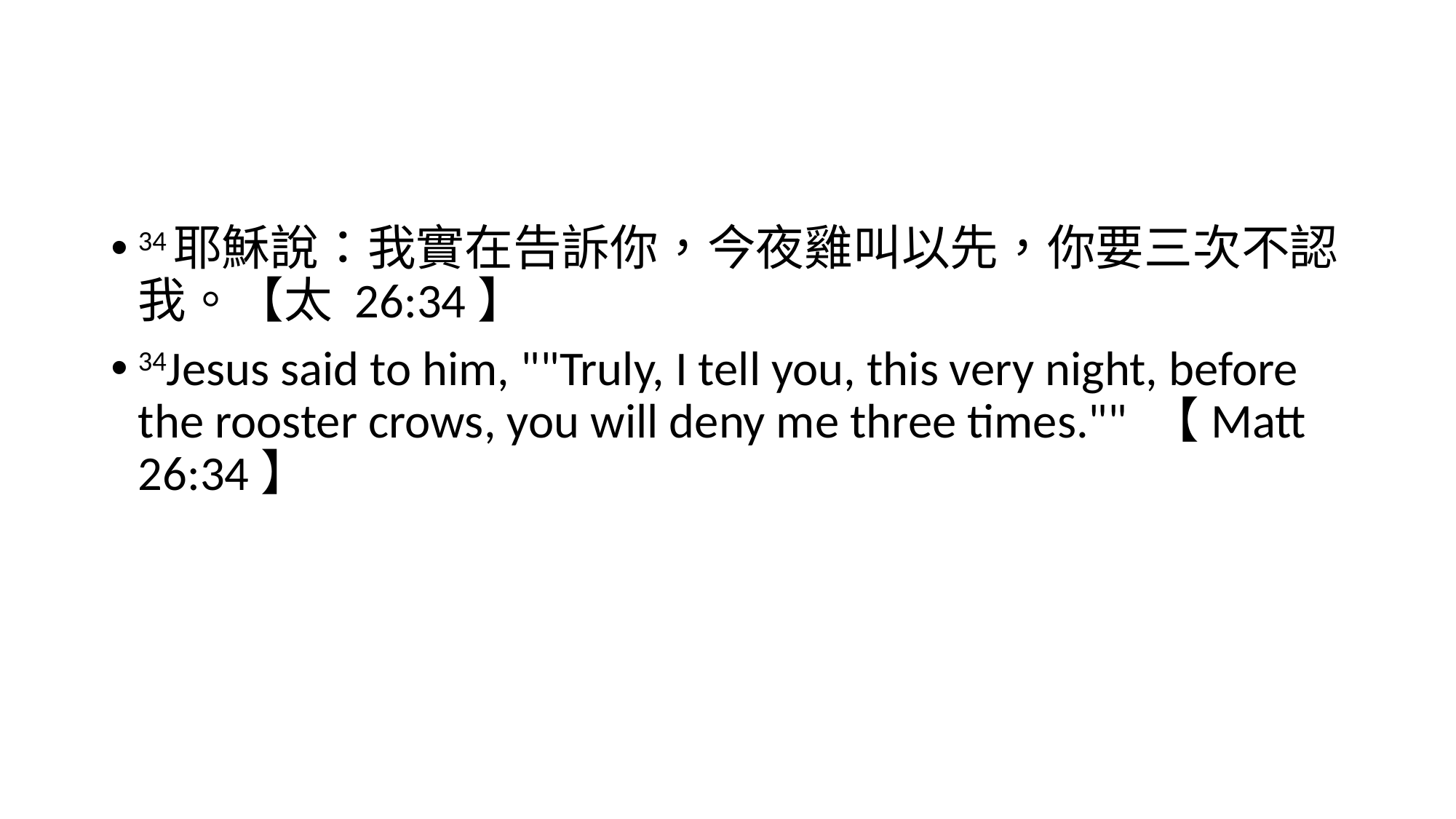

#
34耶穌說：我實在告訴你，今夜雞叫以先，你要三次不認我。【太 26:34】
34Jesus said to him, ""Truly, I tell you, this very night, before the rooster crows, you will deny me three times."" 【Matt 26:34】